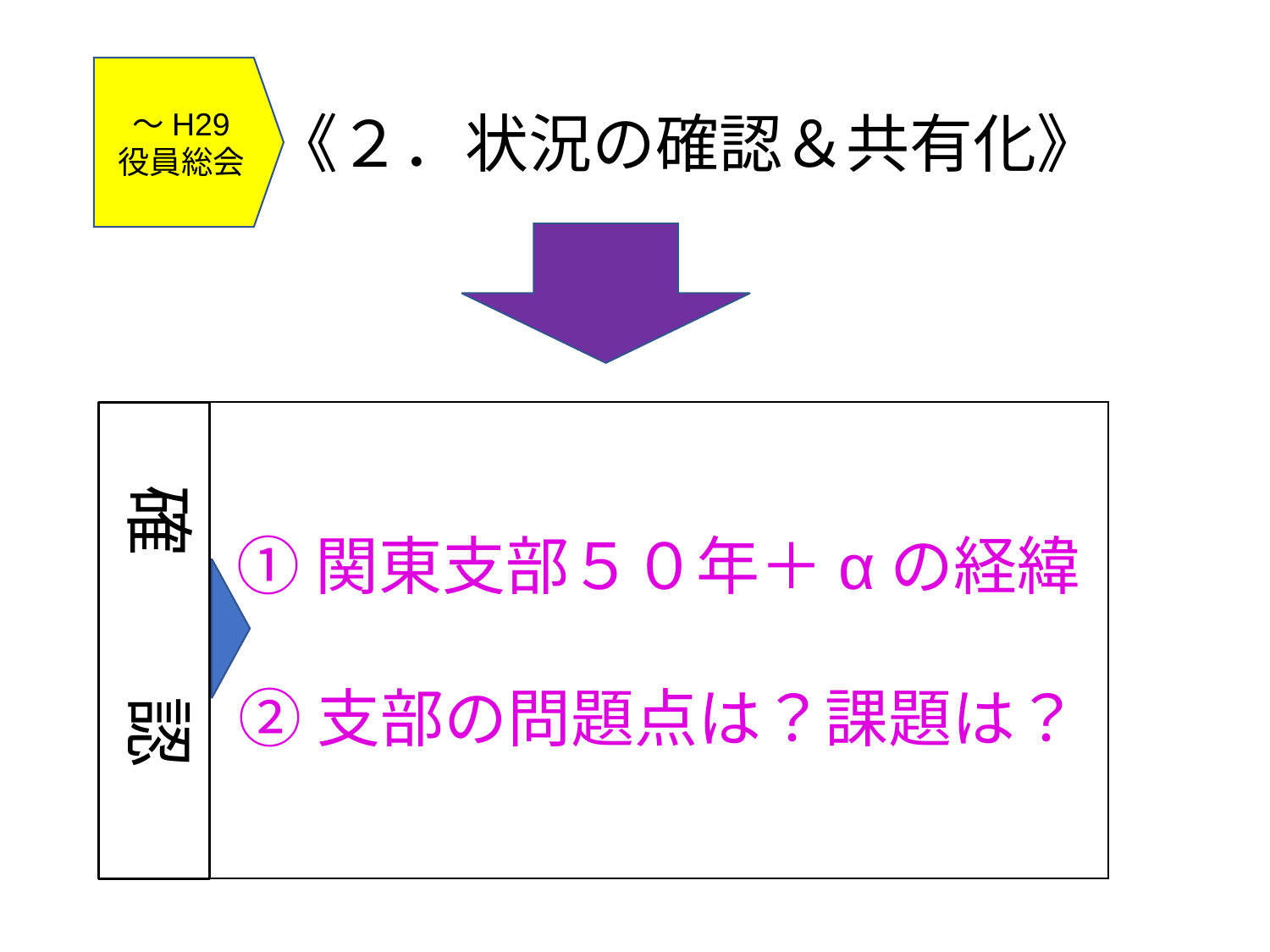

～H29
役員総会
《２．状況の確認＆共有化》

　確　　認
①関東支部５０年＋αの経緯

②支部の問題点は？課題は？